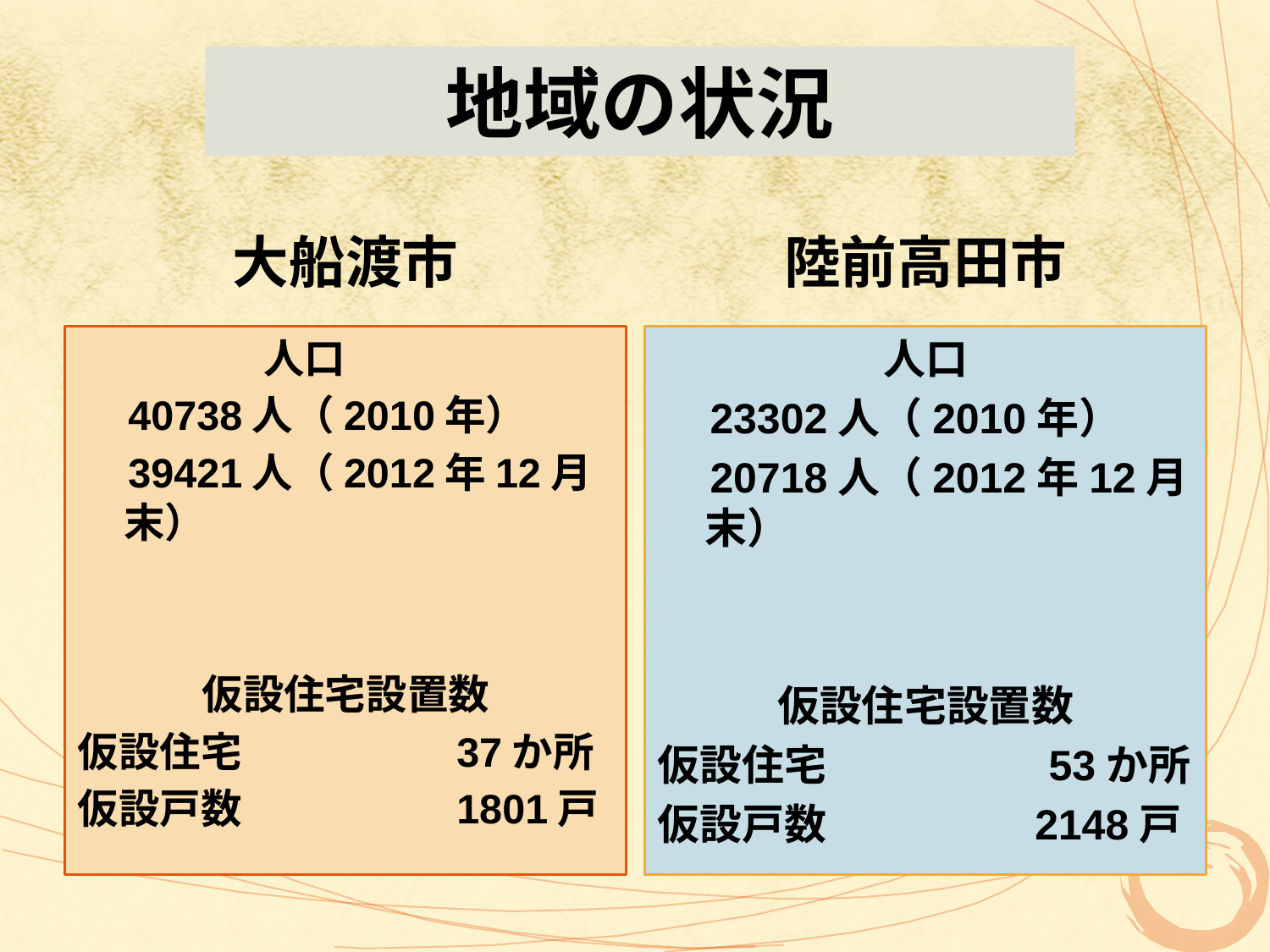

# 地域の状況
大船渡市
陸前高田市
人口
　40738人（2010年）
　39421人（2012年12月末）

仮設住宅設置数
仮設住宅　　　　　37か所
仮設戸数　　　　　1801戸
人口
　23302人（2010年）
　20718人（2012年12月末）

仮設住宅設置数
仮設住宅　　　　　53か所
仮設戸数　   　　　2148戸